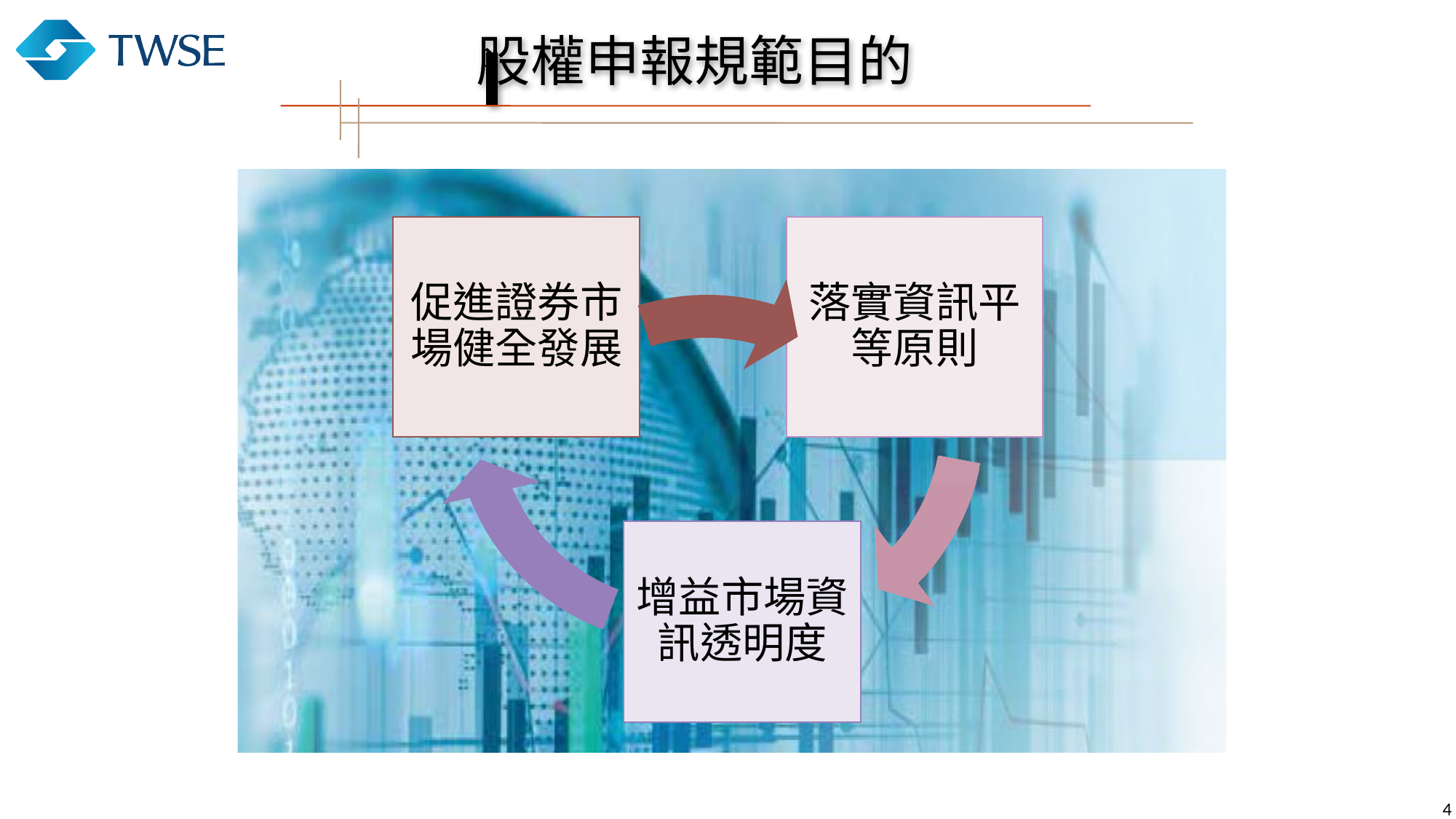

股權申報規範目的
#
落實資訊平等原則
增益市場資訊透明度
促進證券市場健全發展
4